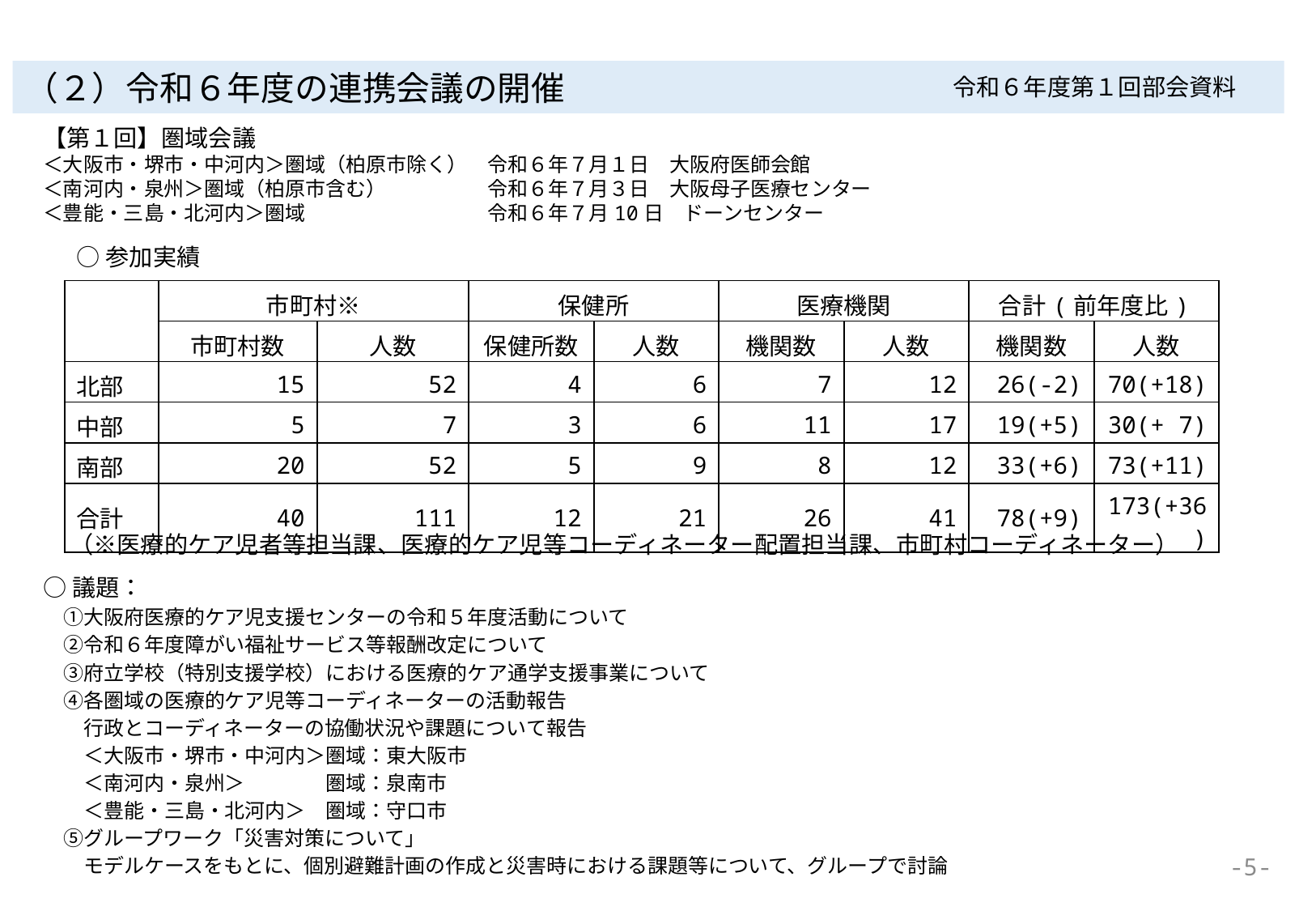

（２）令和６年度の連携会議の開催
令和６年度第１回部会資料
【第１回】圏域会議
＜大阪市・堺市・中河内＞圏域（柏原市除く）　令和６年７月１日　大阪府医師会館
＜南河内・泉州＞圏域（柏原市含む）　　　　　令和６年７月３日　大阪母子医療センター
＜豊能・三島・北河内＞圏域　　　　　　　　　令和６年７月10日　ドーンセンター

○参加実績
|  | 市町村※ |  | 保健所 |  | 医療機関 |  | 合計(前年度比) |  |
| --- | --- | --- | --- | --- | --- | --- | --- | --- |
|  | 市町村数 | 人数 | 保健所数 | 人数 | 機関数 | 人数 | 機関数 | 人数 |
| 北部 | 15 | 52 | 4 | 6 | 7 | 12 | 26(-2) | 70(+18) |
| 中部 | 5 | 7 | 3 | 6 | 11 | 17 | 19(+5) | 30(+ 7) |
| 南部 | 20 | 52 | 5 | 9 | 8 | 12 | 33(+6) | 73(+11) |
| 合計 | 40 | 111 | 12 | 21 | 26 | 41 | 78(+9) | 173(+36) |
（※医療的ケア児者等担当課、医療的ケア児等コーディネーター配置担当課、市町村コーディネーター）
○議題：
　①大阪府医療的ケア児支援センターの令和５年度活動について
　②令和６年度障がい福祉サービス等報酬改定について
　③府立学校（特別支援学校）における医療的ケア通学支援事業について
　④各圏域の医療的ケア児等コーディネーターの活動報告
　　行政とコーディネーターの協働状況や課題について報告
　　＜大阪市・堺市・中河内＞圏域：東大阪市
　　＜南河内・泉州＞　　　　圏域：泉南市
　　＜豊能・三島・北河内＞　圏域：守口市
　⑤グループワーク「災害対策について」
　　モデルケースをもとに、個別避難計画の作成と災害時における課題等について、グループで討論
-5-